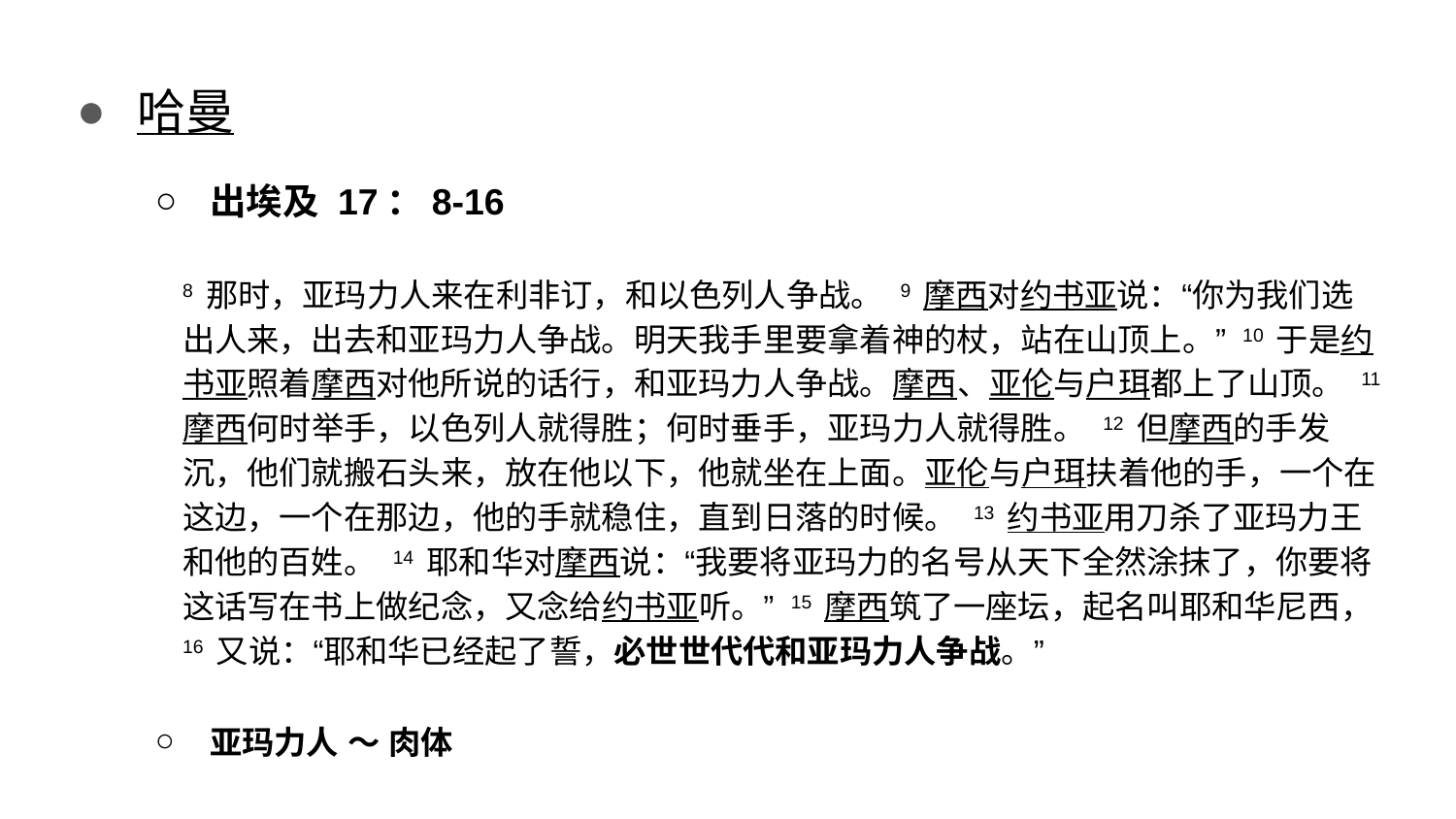

哈曼
出埃及 17：8-16
8 那时，亚玛力人来在利非订，和以色列人争战。 9 摩西对约书亚说：“你为我们选出人来，出去和亚玛力人争战。明天我手里要拿着神的杖，站在山顶上。” 10 于是约书亚照着摩西对他所说的话行，和亚玛力人争战。摩西、亚伦与户珥都上了山顶。 11 摩西何时举手，以色列人就得胜；何时垂手，亚玛力人就得胜。 12 但摩西的手发沉，他们就搬石头来，放在他以下，他就坐在上面。亚伦与户珥扶着他的手，一个在这边，一个在那边，他的手就稳住，直到日落的时候。 13 约书亚用刀杀了亚玛力王和他的百姓。 14 耶和华对摩西说：“我要将亚玛力的名号从天下全然涂抹了，你要将这话写在书上做纪念，又念给约书亚听。” 15 摩西筑了一座坛，起名叫耶和华尼西， 16 又说：“耶和华已经起了誓，必世世代代和亚玛力人争战。”
亚玛力人 ～ 肉体